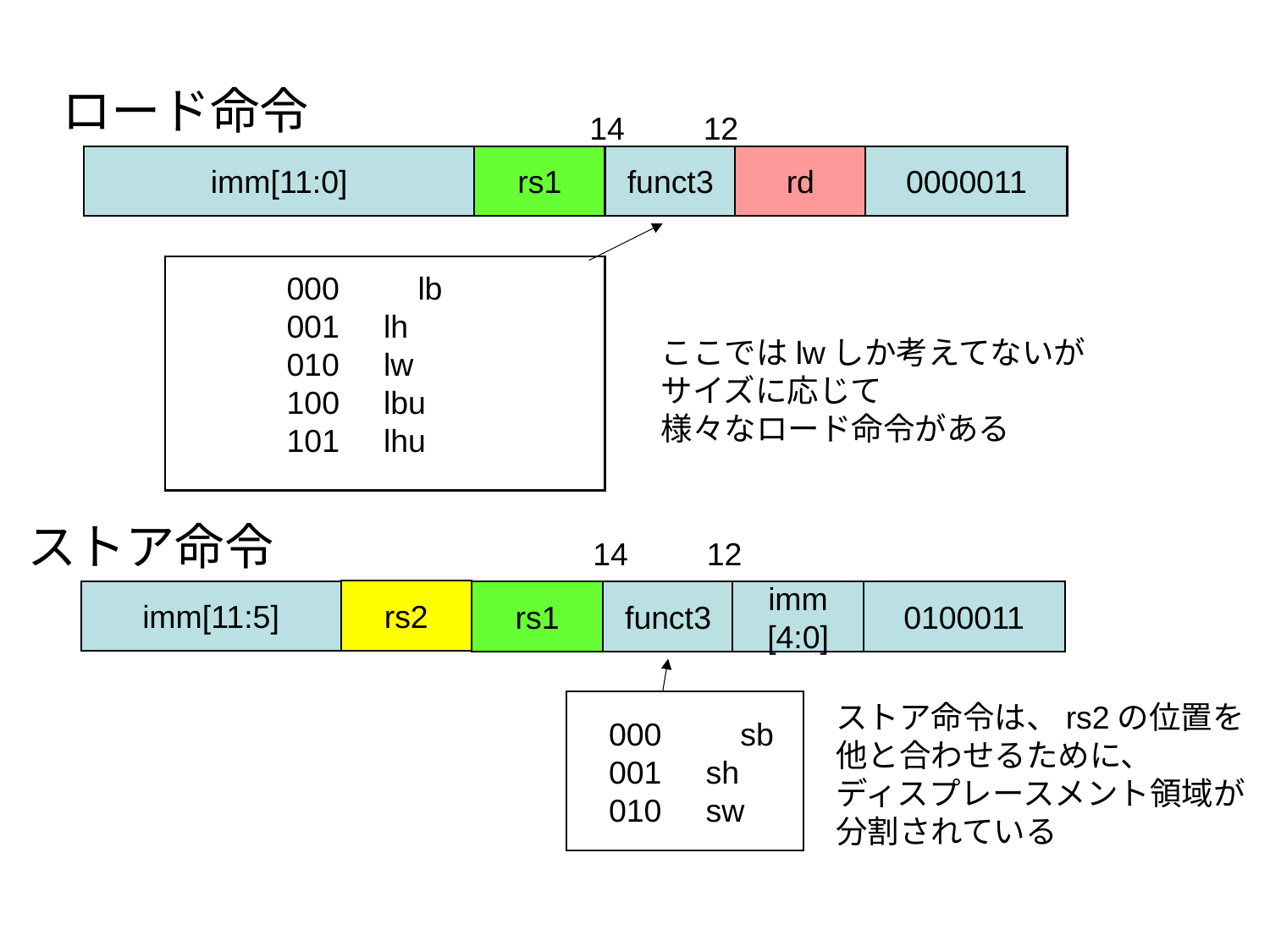

ロード命令
14　　12
imm[11:0]
rs1
funct3
rd
0000011

000　　lb
001     lh
010     lw
     lbu
     lhu
ここではlwしか考えてないが
サイズに応じて
様々なロード命令がある
ストア命令
14　　12
rs2
imm[11:5]
rs1
funct3
imm
[4:0]
0100011
ストア命令は、rs2の位置を
他と合わせるために、
ディスプレースメント領域が
分割されている

000　　sb
001     sh
010     sw